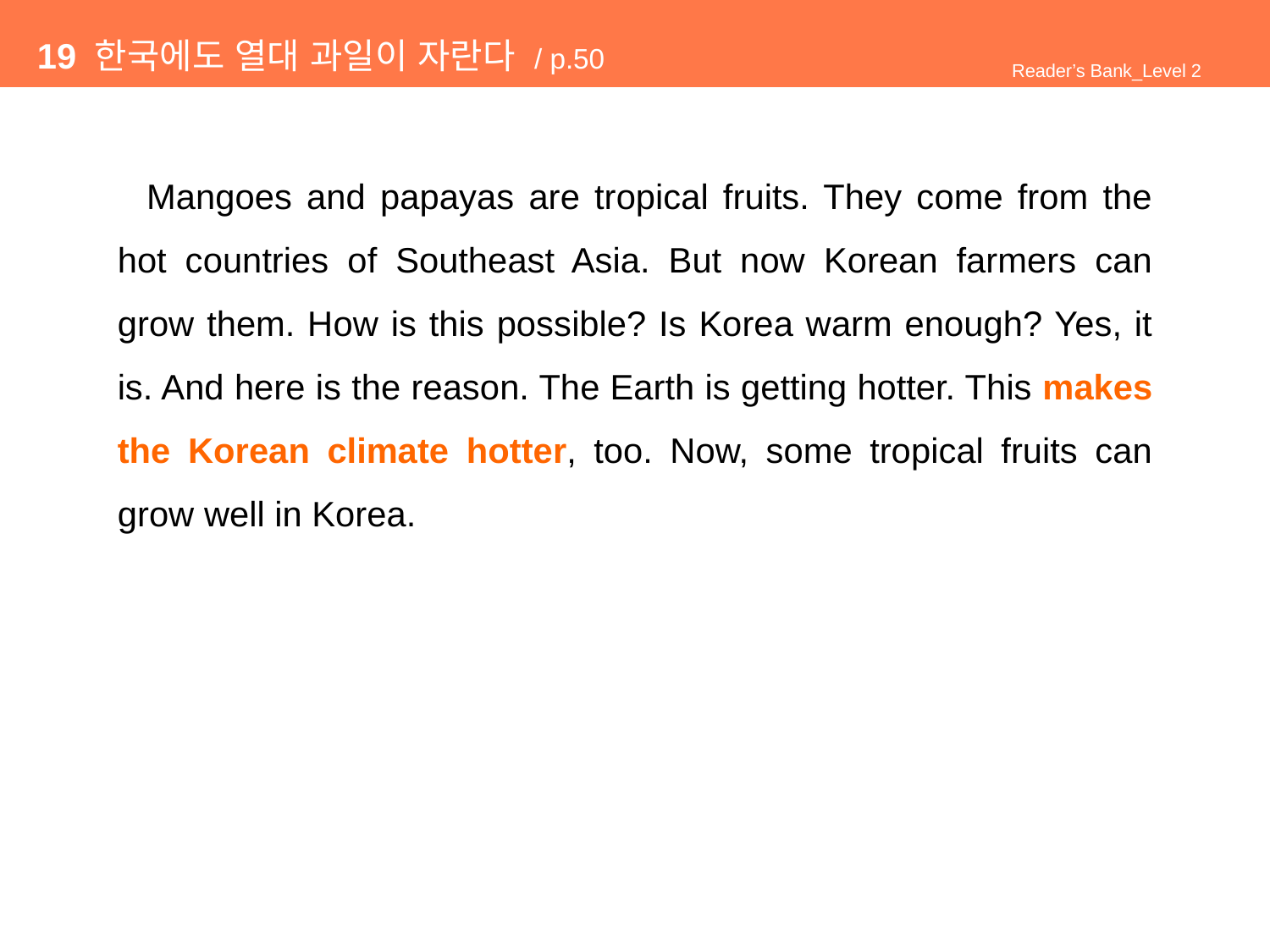

# 19 한국에도 열대 과일이 자란다 / p.50
Reader’s Bank_Level 2

  Mangoes and papayas are tropical fruits. They come from the hot countries of Southeast Asia. But now Korean farmers can grow them. How is this possible? Is Korea warm enough? Yes, it is. And here is the reason. The Earth is getting hotter. This makes the Korean climate hotter, too. Now, some tropical fruits can grow well in Korea.